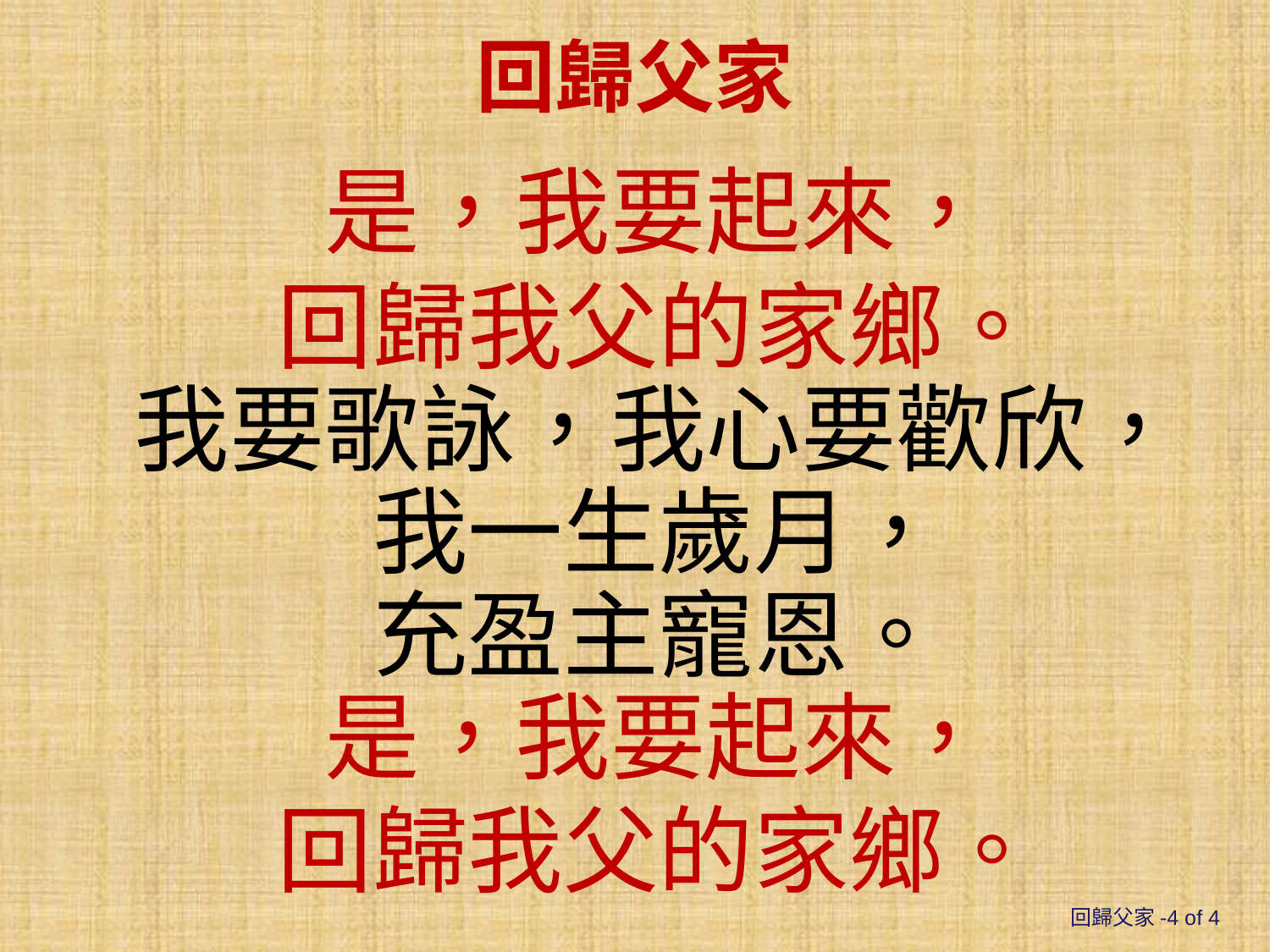

回歸父家
是，我要起來，
回歸我父的家鄉。
我要歌詠，我心要歡欣，我一生歲月，
充盈主寵恩。
是，我要起來，
回歸我父的家鄉。

回歸父家-4 of 4